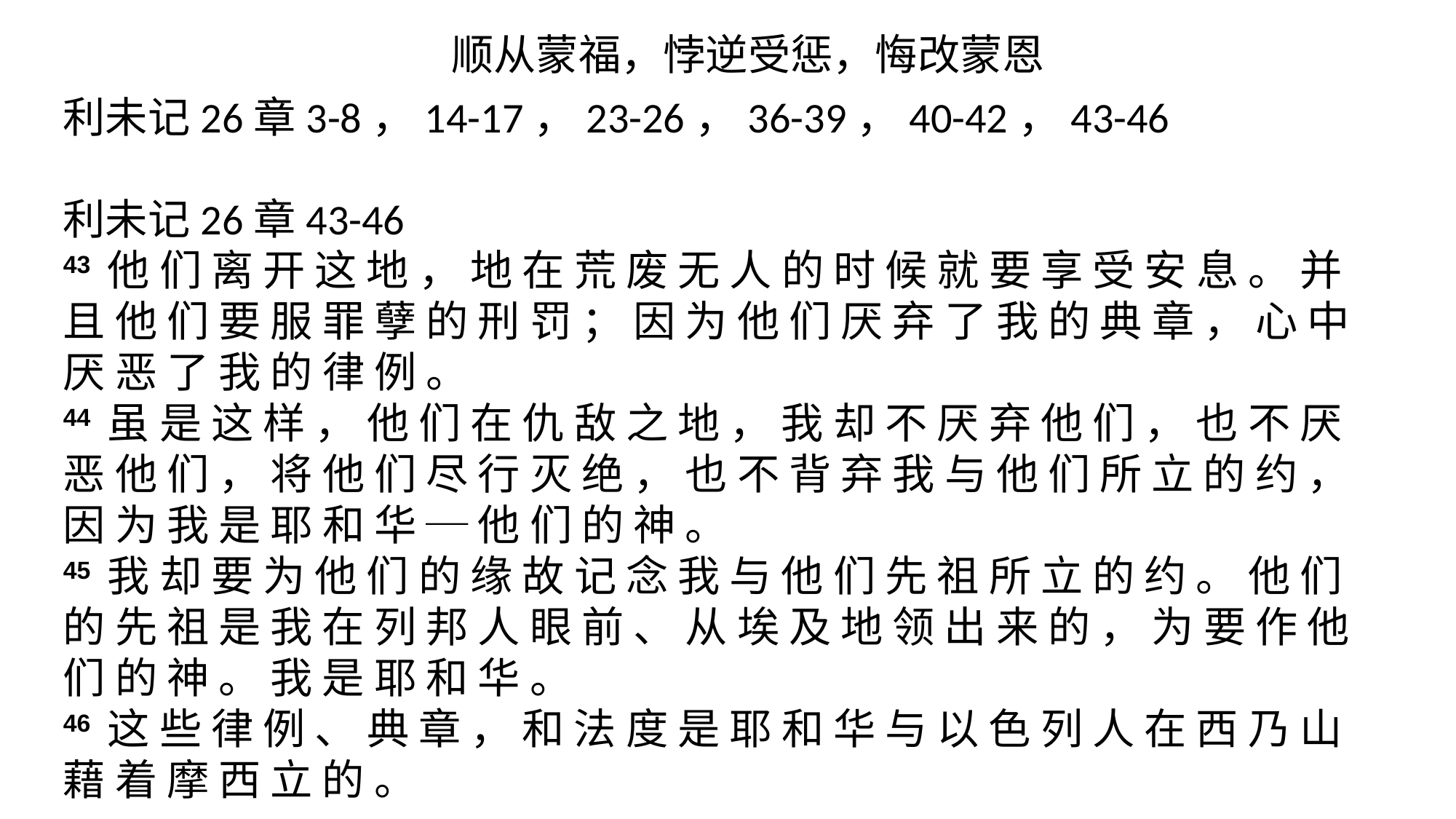

顺从蒙福，悖逆受惩，悔改蒙恩
利未记26章3-8，14-17，23-26，36-39，40-42，43-46

利未记26章43-46
43 他 们 离 开 这 地 ， 地 在 荒 废 无 人 的 时 候 就 要 享 受 安 息 。 并 且 他 们 要 服 罪 孽 的 刑 罚 ； 因 为 他 们 厌 弃 了 我 的 典 章 ， 心 中 厌 恶 了 我 的 律 例 。
44 虽 是 这 样 ， 他 们 在 仇 敌 之 地 ， 我 却 不 厌 弃 他 们 ， 也 不 厌 恶 他 们 ， 将 他 们 尽 行 灭 绝 ， 也 不 背 弃 我 与 他 们 所 立 的 约 ， 因 为 我 是 耶 和 华 ─ 他 们 的 神 。
45 我 却 要 为 他 们 的 缘 故 记 念 我 与 他 们 先 祖 所 立 的 约 。 他 们 的 先 祖 是 我 在 列 邦 人 眼 前 、 从 埃 及 地 领 出 来 的 ， 为 要 作 他 们 的 神 。 我 是 耶 和 华 。
46 这 些 律 例 、 典 章 ， 和 法 度 是 耶 和 华 与 以 色 列 人 在 西 乃 山 藉 着 摩 西 立 的 。